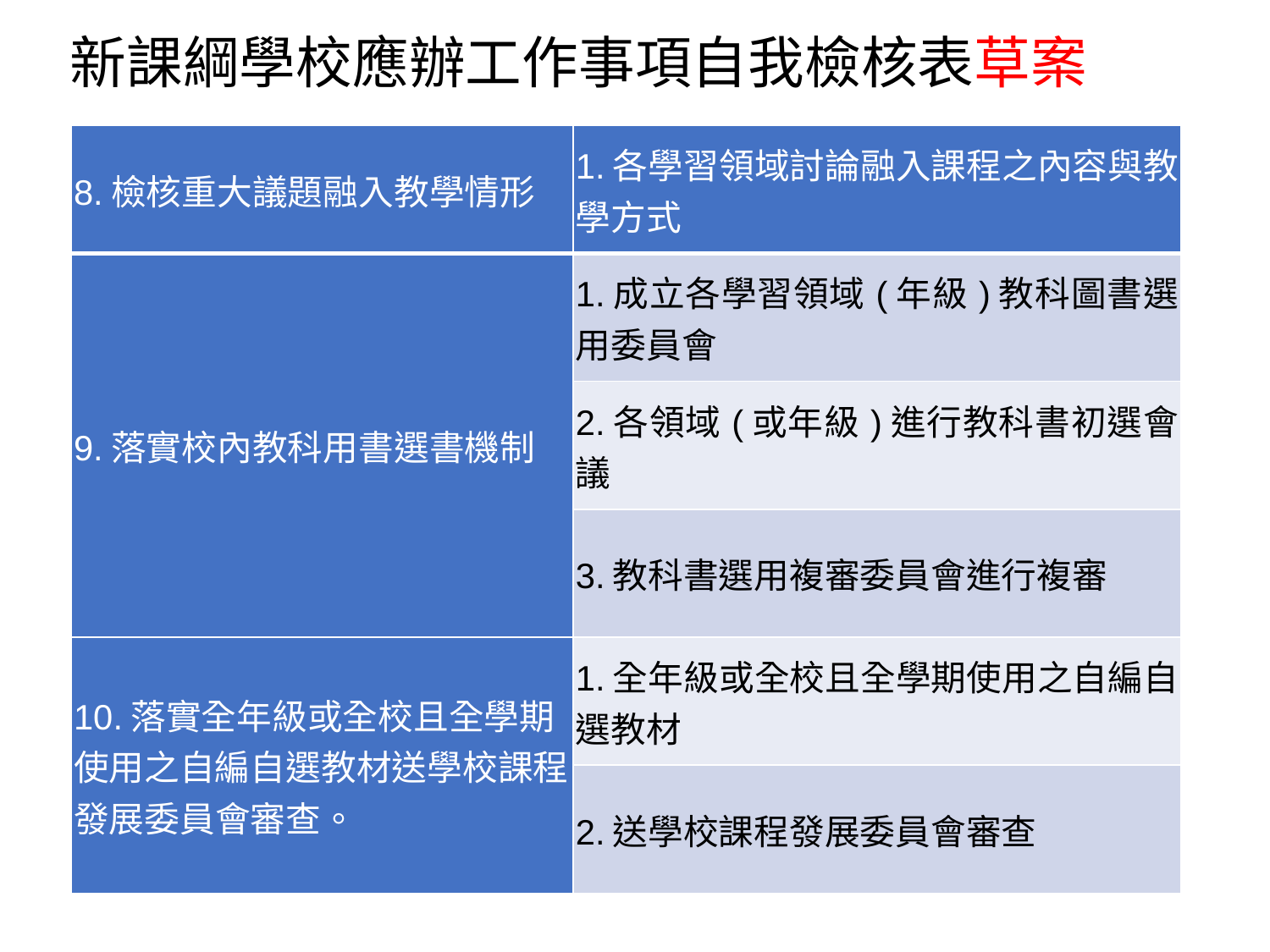

新課綱學校應辦工作事項自我檢核表草案
| 8.檢核重大議題融入教學情形 | 1.各學習領域討論融入課程之內容與教學方式 |
| --- | --- |
| 9.落實校內教科用書選書機制 | 1.成立各學習領域(年級)教科圖書選用委員會 |
|  | 2.各領域(或年級)進行教科書初選會議 |
|  | 3.教科書選用複審委員會進行複審 |
| 10.落實全年級或全校且全學期使用之自編自選教材送學校課程發展委員會審查。 | 1.全年級或全校且全學期使用之自編自選教材 |
|  | 2.送學校課程發展委員會審查 |